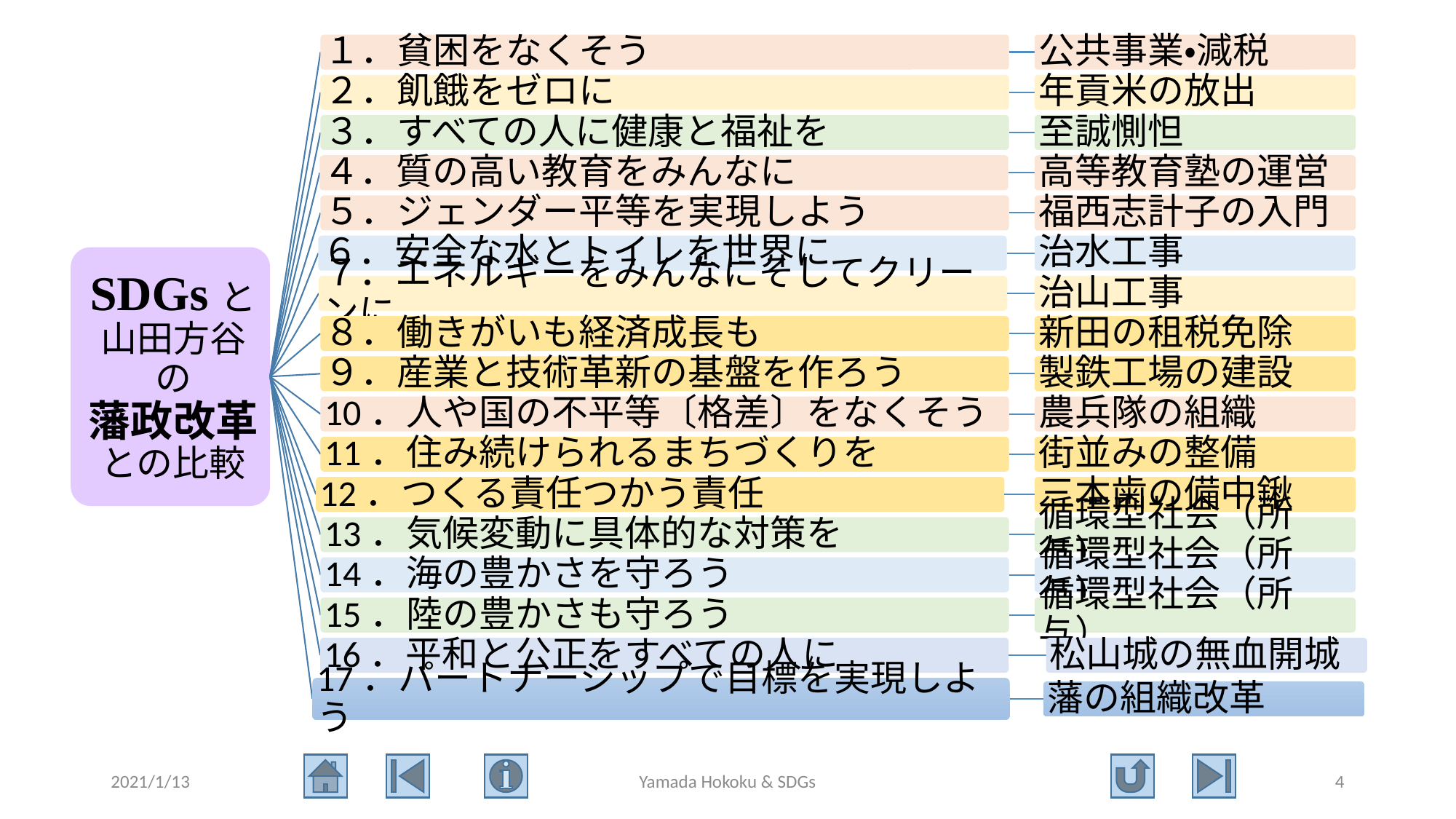

SDGsと
山田方谷の
藩政改革
との比較

１．貧困をなくそう

公共事業・減税

２．飢餓をゼロに

年貢米の放出

３．すべての人に健康と福祉を

至誠惻怛

４．質の高い教育をみんなに

高等教育塾の運営

５．ジェンダー平等を実現しよう

福西志計子の入門

６．安全な水とトイレを世界に

治水工事

７．エネルギーをみんなにそしてクリーンに

治山工事

８．働きがいも経済成長も

新田の租税免除

９．産業と技術革新の基盤を作ろう

製鉄工場の建設

10．人や国の不平等〔格差〕をなくそう

農兵隊の組織

11．住み続けられるまちづくりを

街並みの整備

12．つくる責任つかう責任

三本歯の備中鍬

13．気候変動に具体的な対策を

循環型社会（所与）

14．海の豊かさを守ろう

循環型社会（所与）

15．陸の豊かさも守ろう

循環型社会（所与）

16．平和と公正をすべての人に

松山城の無血開城

17．パートナーシップで目標を実現しよう

藩の組織改革
2021/1/13
Yamada Hokoku & SDGs
4